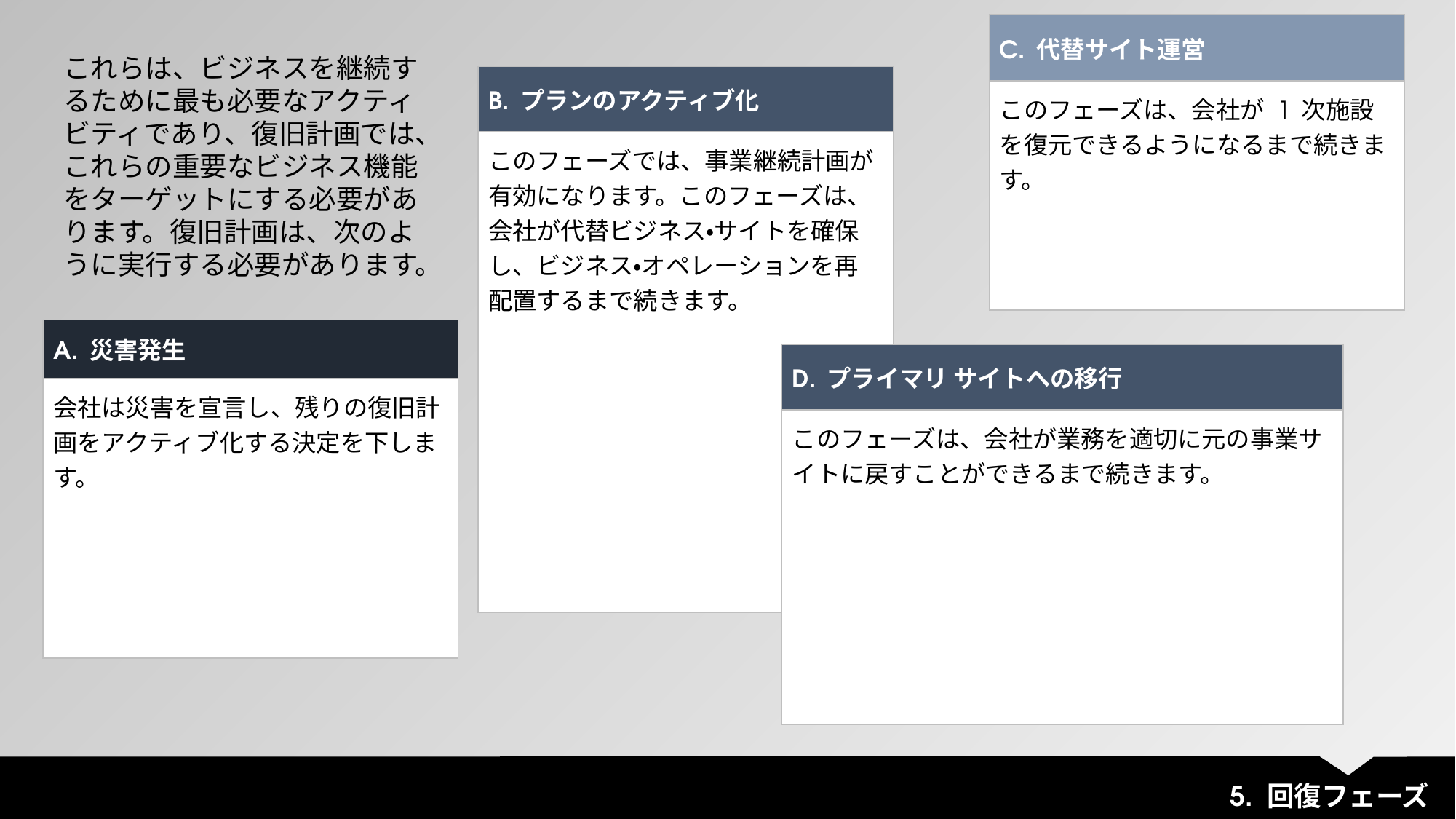

| C. 代替サイト運営 |
| --- |
| このフェーズは、会社が 1 次施設を復元できるようになるまで続きます。 |
これらは、ビジネスを継続するために最も必要なアクティビティであり、復旧計画では、これらの重要なビジネス機能をターゲットにする必要があります。復旧計画は、次のように実行する必要があります。
| B. プランのアクティブ化 |
| --- |
| このフェーズでは、事業継続計画が有効になります。このフェーズは、会社が代替ビジネス・サイトを確保し、ビジネス・オペレーションを再配置するまで続きます。 |
| A. 災害発生 |
| --- |
| 会社は災害を宣言し、残りの復旧計画をアクティブ化する決定を下します。 |
| D. プライマリ サイトへの移行 |
| --- |
| このフェーズは、会社が業務を適切に元の事業サイトに戻すことができるまで続きます。 |

5. 回復フェーズ